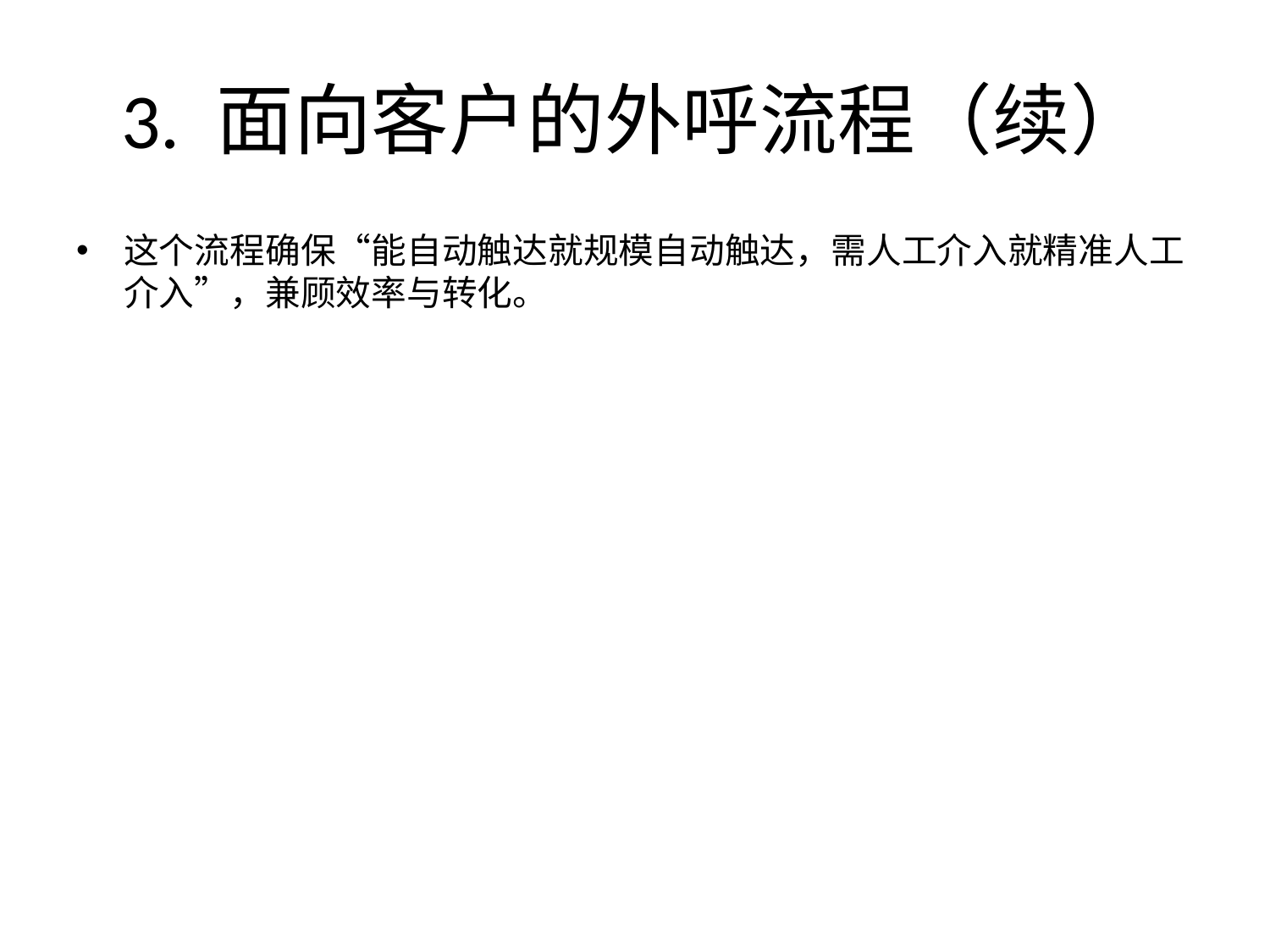

# 3. 面向客户的外呼流程（续）
这个流程确保“能自动触达就规模自动触达，需人工介入就精准人工介入”，兼顾效率与转化。